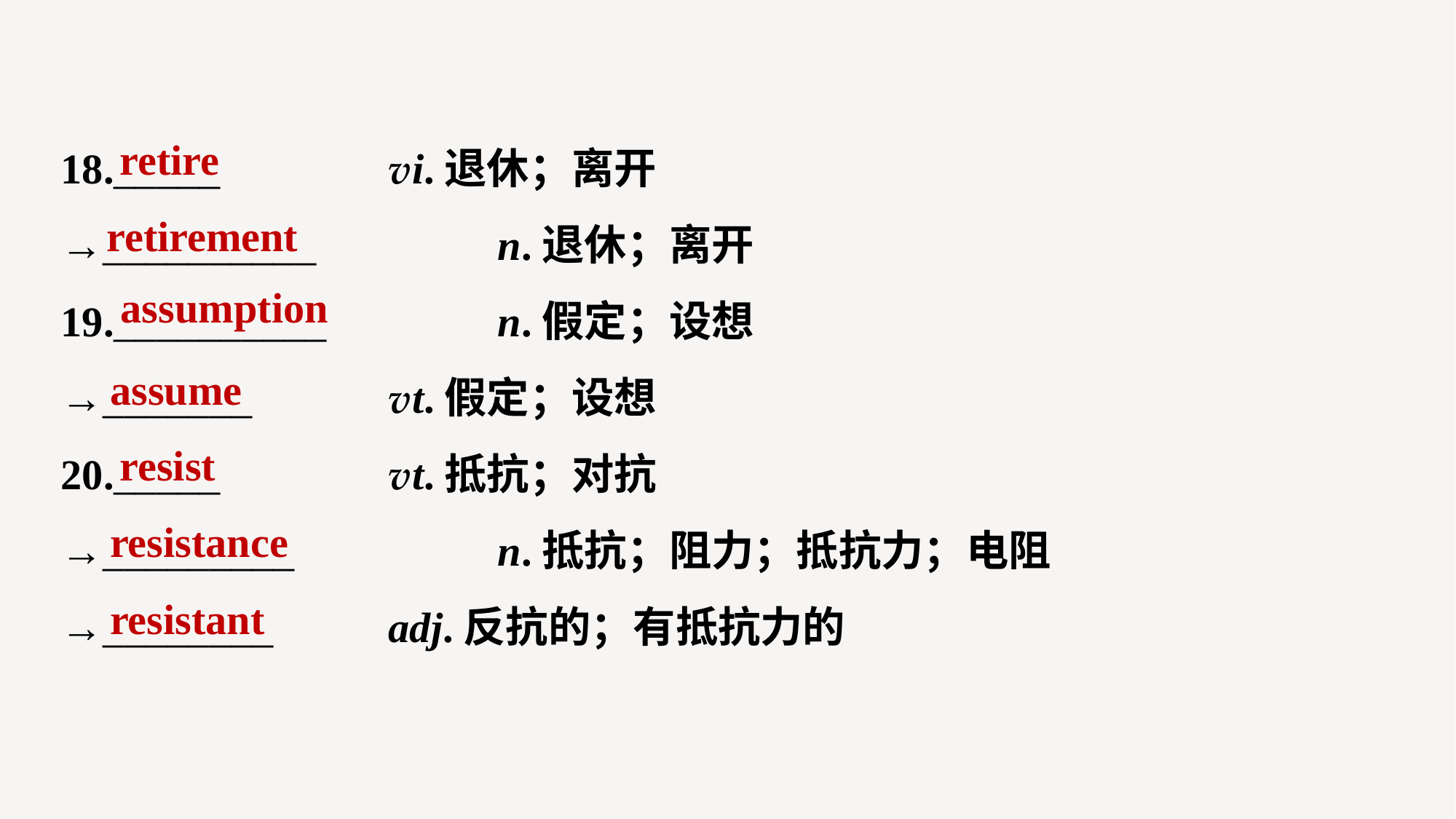

18._____ 		vi.退休；离开
→__________ 		n.退休；离开
19.__________ 		n.假定；设想
→_______ 		vt.假定；设想
20._____ 		vt.抵抗；对抗
→_________ 		n.抵抗；阻力；抵抗力；电阻
→________		adj.反抗的；有抵抗力的
retire
retirement
assumption
assume
resist
resistance
resistant